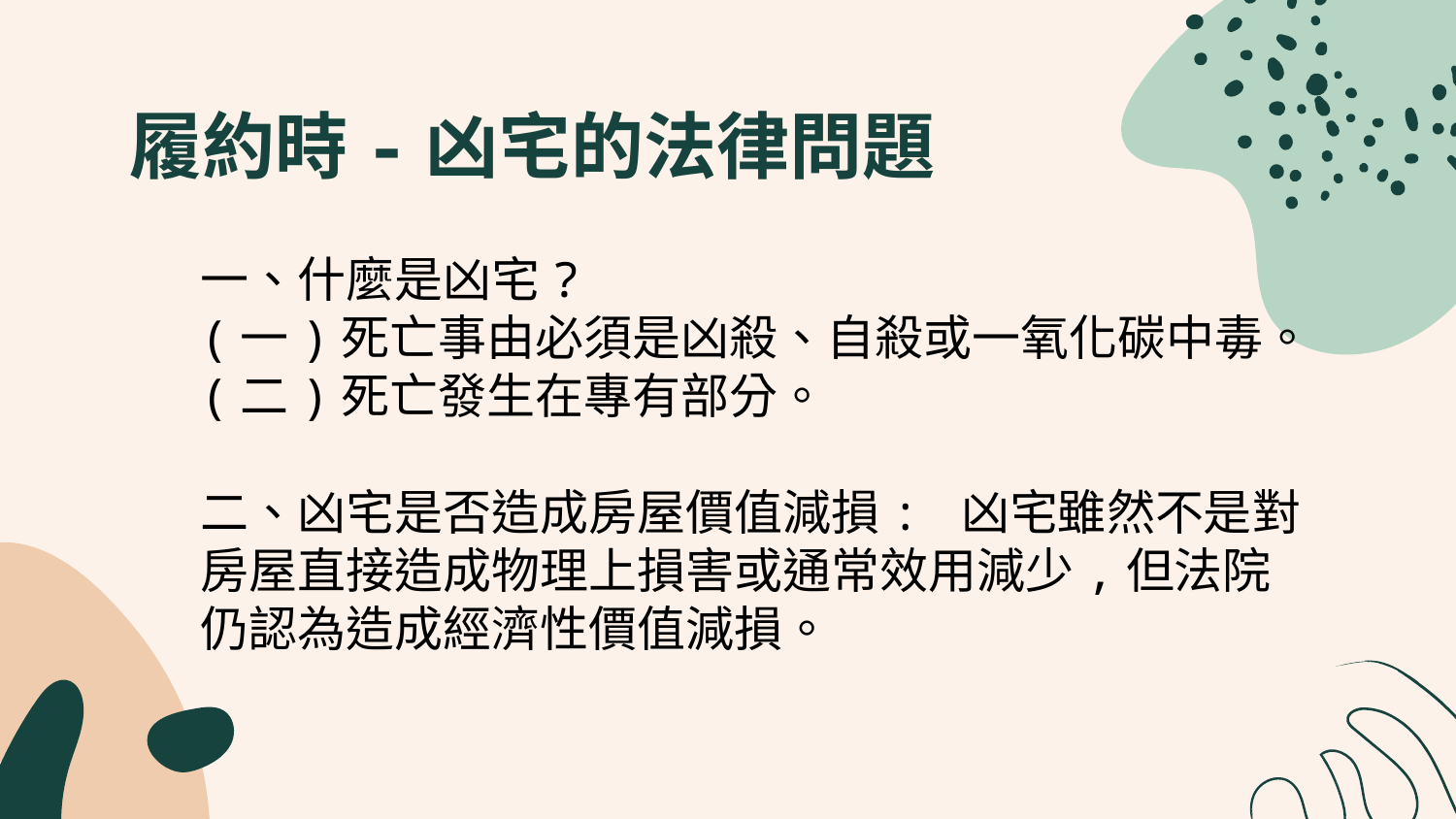

履約時-凶宅的法律問題
一、什麼是凶宅?
(一)死亡事由必須是凶殺、自殺或一氧化碳中毒。
(二)死亡發生在專有部分。

二、凶宅是否造成房屋價值減損: 凶宅雖然不是對房屋直接造成物理上損害或通常效用減少,但法院仍認為造成經濟性價值減損。